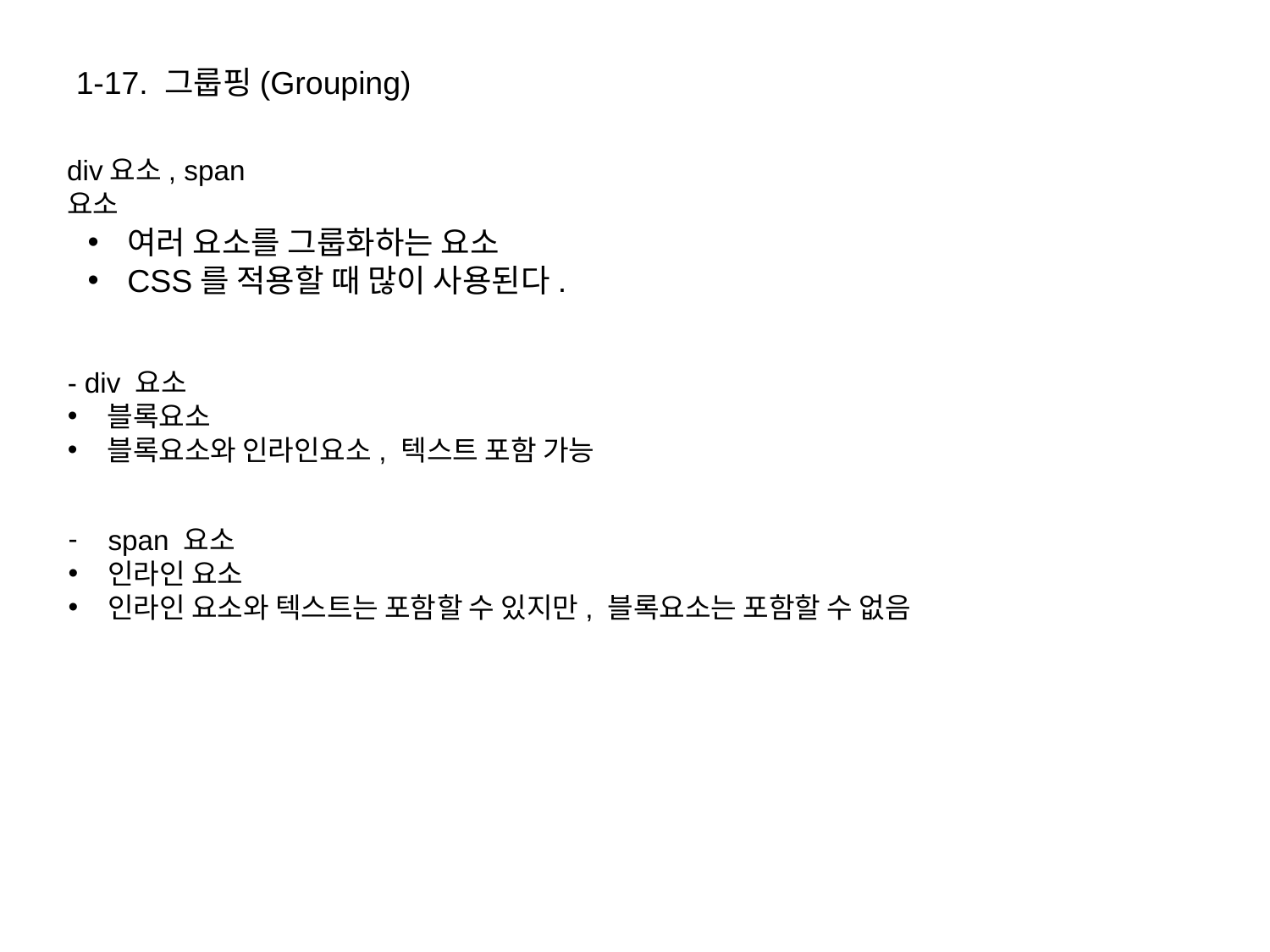

1-17. 그룹핑(Grouping)
div요소, span요소
여러 요소를 그룹화하는 요소
CSS를 적용할 때 많이 사용된다.
- div 요소
블록요소
블록요소와 인라인요소, 텍스트 포함 가능
span 요소
인라인 요소
인라인 요소와 텍스트는 포함할 수 있지만, 블록요소는 포함할 수 없음